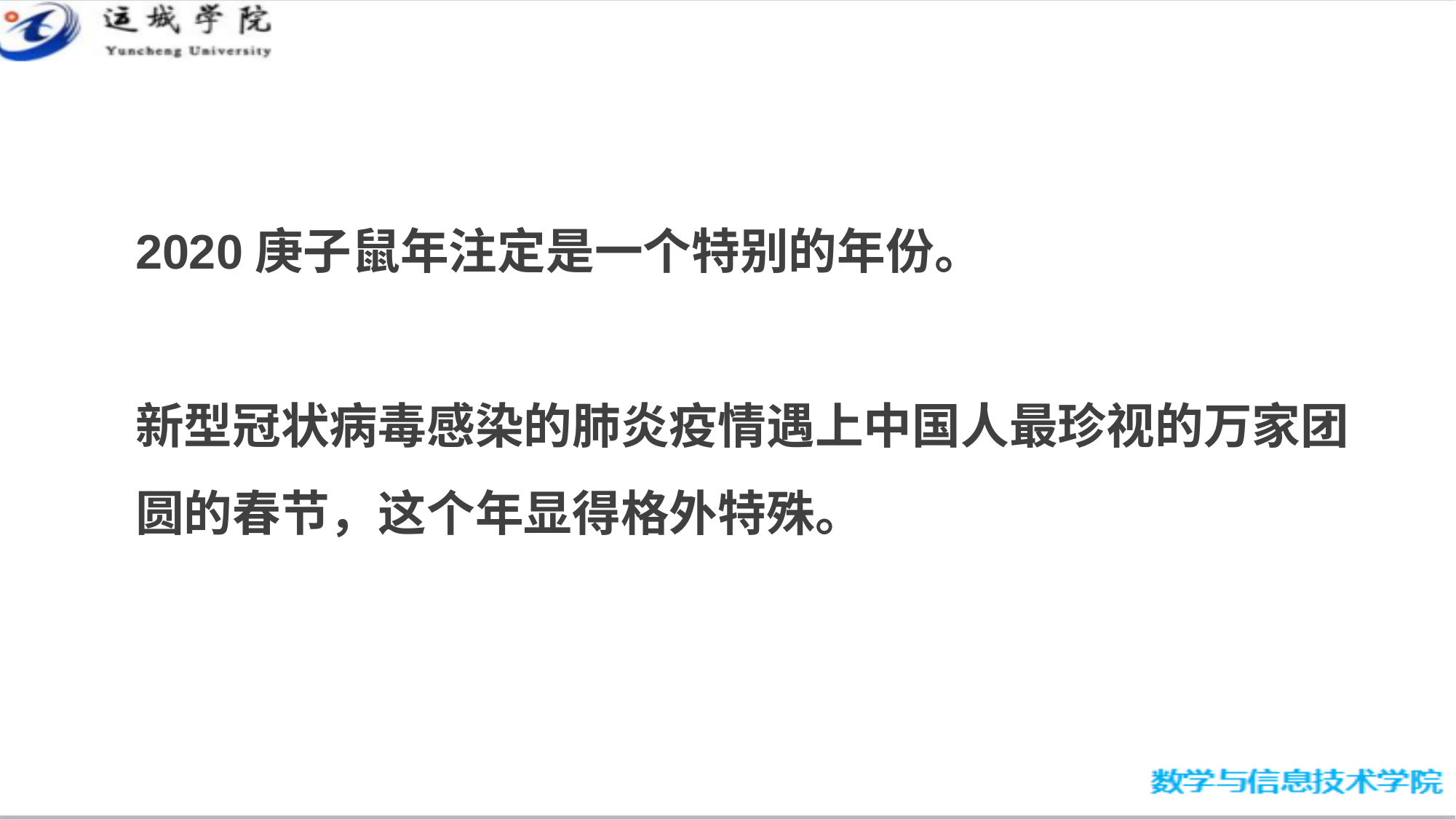

2020庚子鼠年注定是一个特别的年份。

新型冠状病毒感染的肺炎疫情遇上中国人最珍视的万家团圆的春节，这个年显得格外特殊。